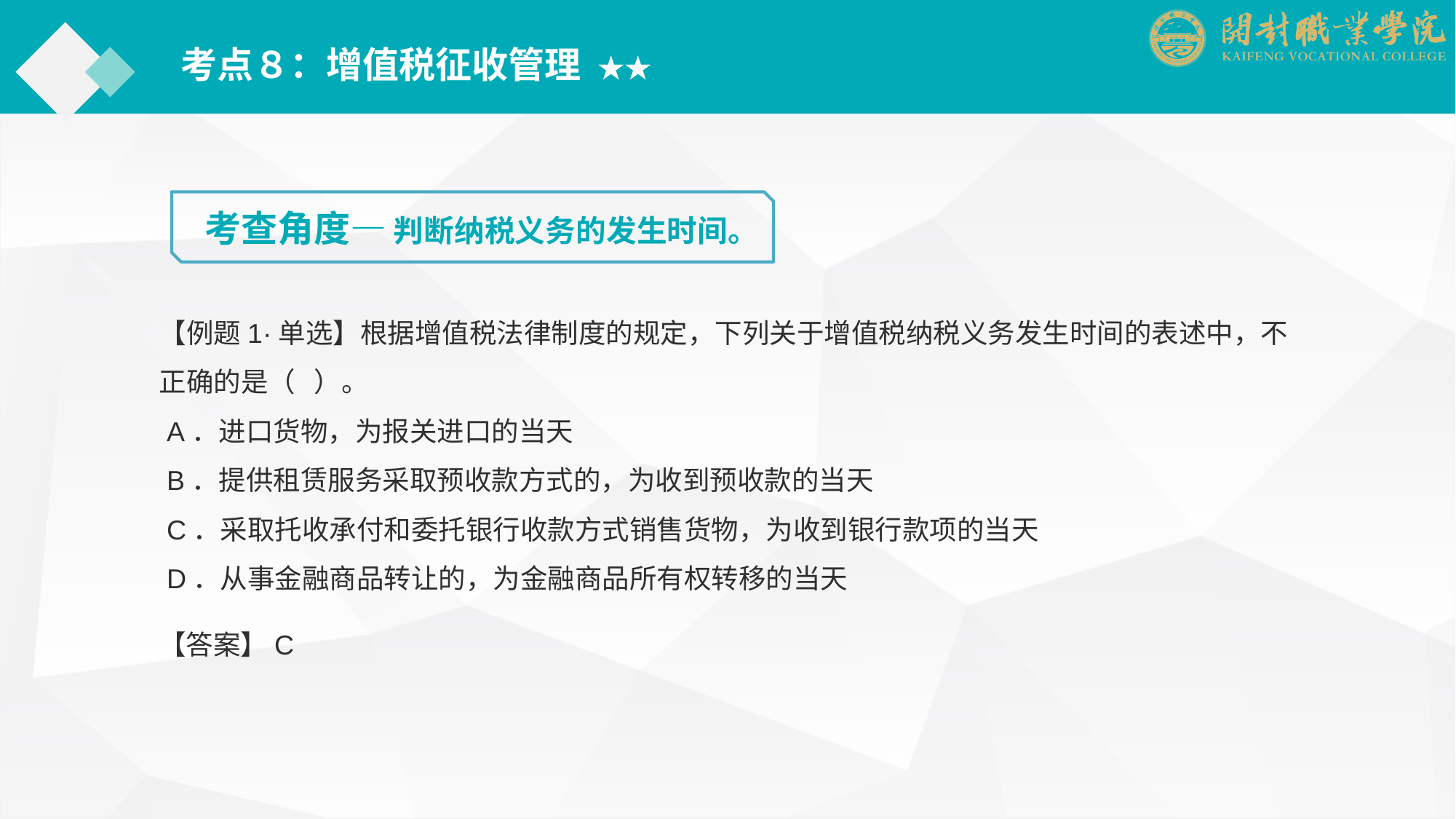

考点８：增值税征收管理  ★★

考查角度— 判断纳税义务的发生时间。
【例题1·单选】根据增值税法律制度的规定，下列关于增值税纳税义务发生时间的表述中，不正确的是（   ）。
 A．进口货物，为报关进口的当天
 B．提供租赁服务采取预收款方式的，为收到预收款的当天
 C．采取托收承付和委托银行收款方式销售货物，为收到银行款项的当天
 D．从事金融商品转让的，为金融商品所有权转移的当天
【答案】C